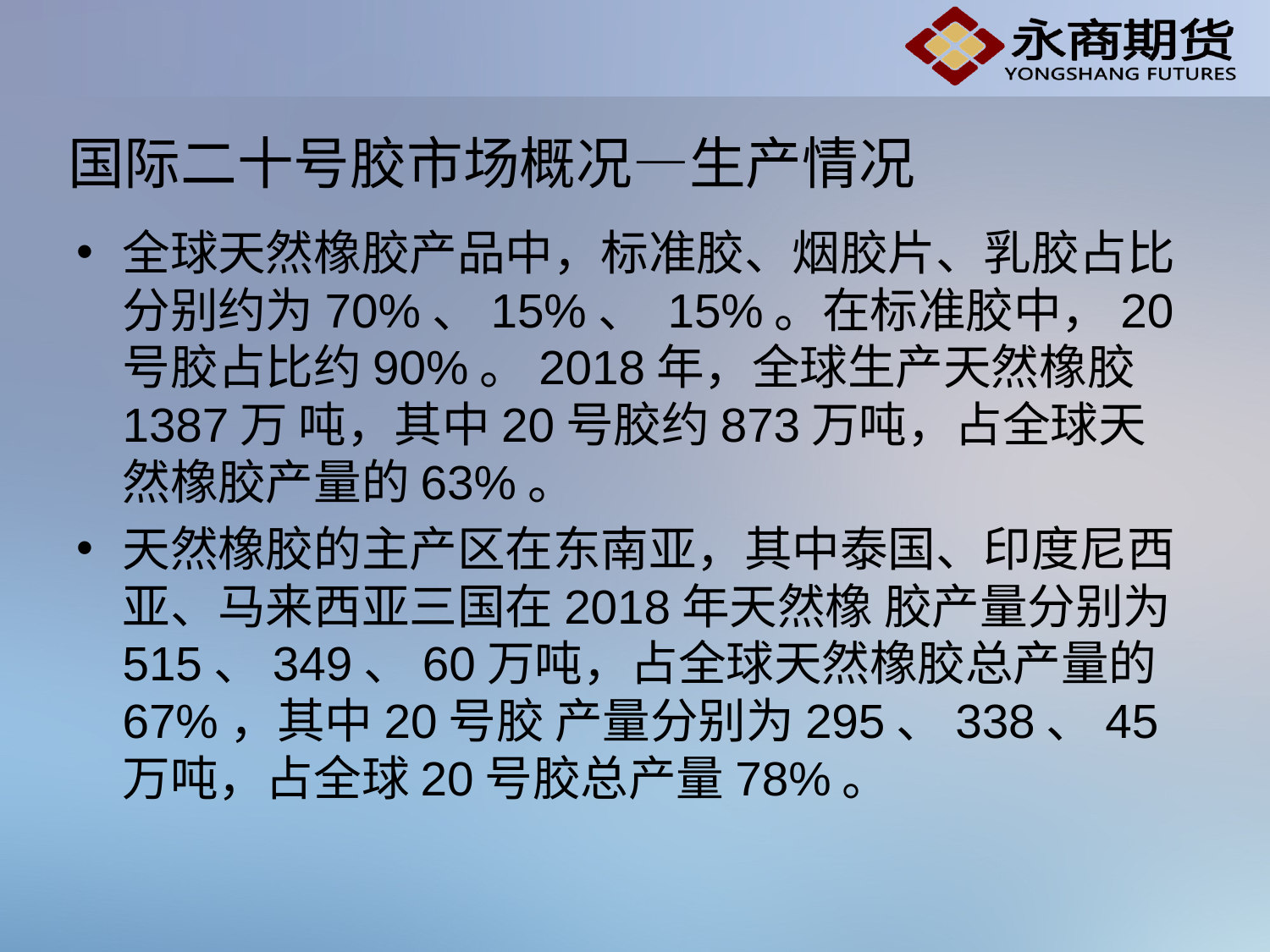

# 国际二十号胶市场概况—生产情况
全球天然橡胶产品中，标准胶、烟胶片、乳胶占比分别约为70%、15%、 15%。在标准胶中，20号胶占比约90%。2018年，全球生产天然橡胶1387万 吨，其中20号胶约873万吨，占全球天然橡胶产量的63%。
天然橡胶的主产区在东南亚，其中泰国、印度尼西亚、马来西亚三国在2018年天然橡 胶产量分别为515、349、60万吨，占全球天然橡胶总产量的67%，其中20号胶 产量分别为295、338、45万吨，占全球20号胶总产量78%。